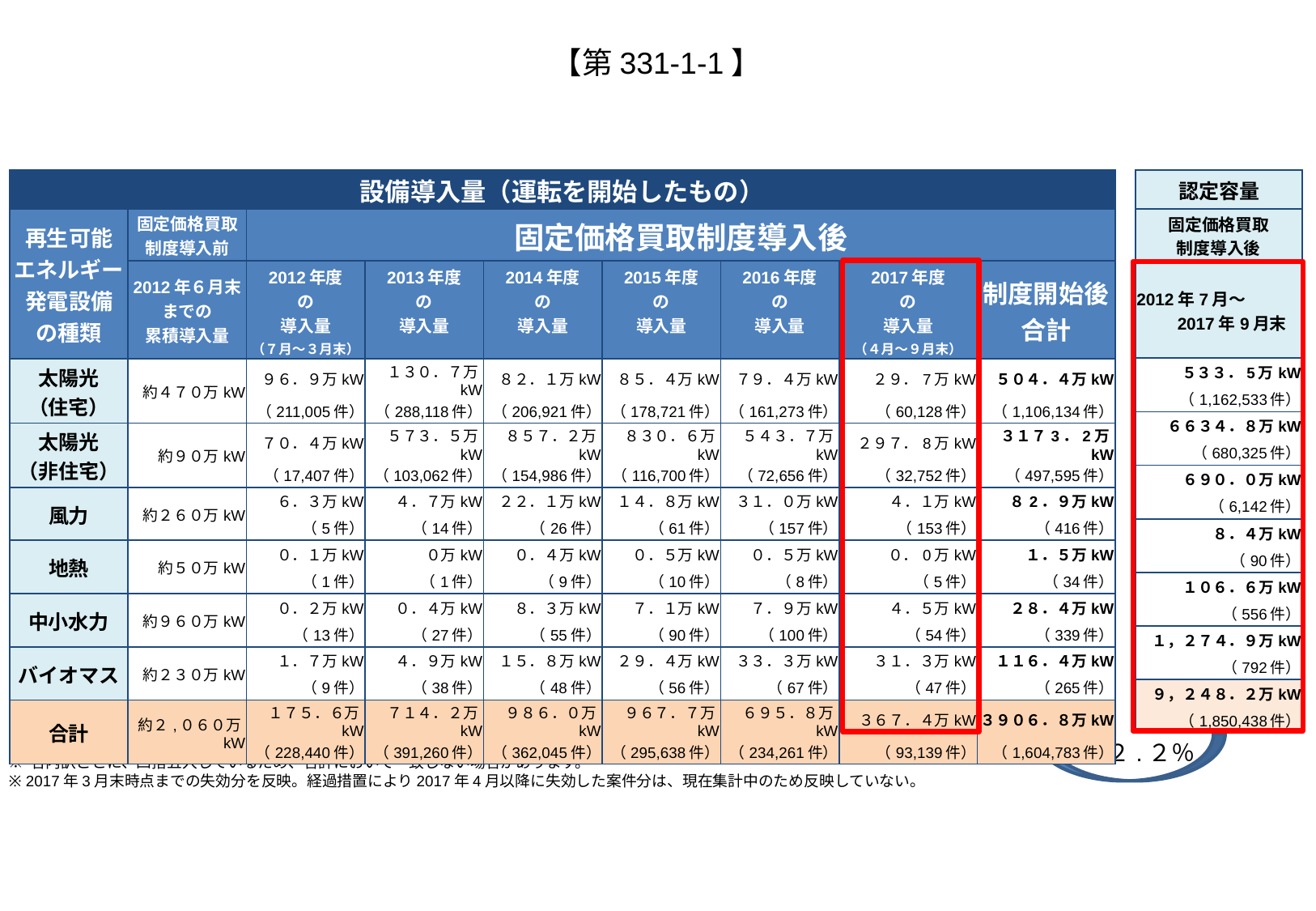

【第331-1-1】
| 設備導入量（運転を開始したもの） |  |  |  |  |  |  |  |  |
| --- | --- | --- | --- | --- | --- | --- | --- | --- |
| 再生可能 エネルギー 発電設備 の種類 | 固定価格買取 制度導入前 | 固定価格買取制度導入後 |  |  |  |  |  |  |
|  | 2012年６月末 までの 累積導入量 | 2012年度 の 導入量 | 2013年度 の 導入量 | 2014年度 の 導入量 | 2015年度 の 導入量 | 2016年度 の 導入量 | 2017年度 の 導入量 | 制度開始後 合計 |
|  |  | （７月～３月末） |  |  |  |  | （４月～９月末） |  |
| 太陽光 （住宅） | 約４７０万kW | ９６．９万kW | １３０．７万kW | ８２．１万kW | ８５．４万kW | ７９．４万kW | ２９．7万kW | ５０４．４万kW |
|  |  | （211,005件） | （288,118件） | （206,921件） | （178,721件） | （161,273件） | （60,128件） | （1,106,134件） |
| 太陽光 （非住宅） | 約９０万kW | ７０．４万kW | ５７３．５万kW | ８５７．２万kW | ８３０．６万kW | ５４３．７万kW | ２９７．8万kW | ３１７3．2万kW |
|  |  | （17,407件） | （103,062件） | （154,986件） | （116,700件） | （72,656件） | （32,752件） | （497,595件） |
| 風力 | 約２６０万kW | ６．３万kW | ４．７万kW | ２２．１万kW | １４．８万kW | ３１．０万kW | ４．１万kW | ８2．９万kW |
|  |  | （5件） | （14件） | （26件） | （61件） | （157件） | （153件） | （416件） |
| 地熱 | 約５０万kW | ０．１万kW | ０万kW | ０．４万kW | ０．５万kW | ０．５万kW | ０．0万kW | １．５万kW |
|  |  | （1件） | （1件） | （9件） | （10件） | （8件） | （5件） | （34件） |
| 中小水力 | 約９６０万kW | ０．２万kW | ０．４万kW | ８．３万kW | ７．１万kW | ７．９万kW | ４．５万kW | ２８．４万kW |
|  |  | （13件） | （27件） | （55件） | （90件） | （100件） | （54件） | （339件） |
| バイオマス | 約２３０万kW | １．７万kW | ４．９万kW | １５．８万kW | ２９．４万kW | ３３．３万kW | ３１．３万kW | １１６．４万kW |
|  |  | （9件） | （38件） | （48件） | （56件） | （67件） | （47件） | （265件） |
| 合計 | 約２,０６０万kW | １７５．６万kW | ７１４．２万kW | ９８６．０万kW | ９６７．７万kW | ６９５．８万kW | ３６７．４万kW | ３９０６．８万kW |
|  |  | （228,440件） | （391,260件） | （362,045件） | （295,638件） | （234,261件） | （93,139件） | （1,604,783件） |
| 認定容量 |
| --- |
| 固定価格買取 制度導入後 |
| 2012年7月～ 　2017年9月末 |
| ５３３．5万kW |
| （1,162,533件） |
| ６６３４．８万kW |
| （680,325件） |
| ６９０．０万kW |
| （6,142件） |
| ８．４万kW |
| （90件） |
| １０６．６万kW |
| （556件） |
| １，２７４．９万kW |
| （792件） |
| ９，２４８．２万kW |
| （1,850,438件） |

※ バイオマスは、認定時のバイオマス比率を乗じて得た推計値を集計。
※ 各内訳ごとに、四捨五入しているため、合計において一致しない場合があります。
※ 2017年3月末時点までの失効分を反映。経過措置により2017年4月以降に失効した案件分は、現在集計中のため反映していない。
４２.２％